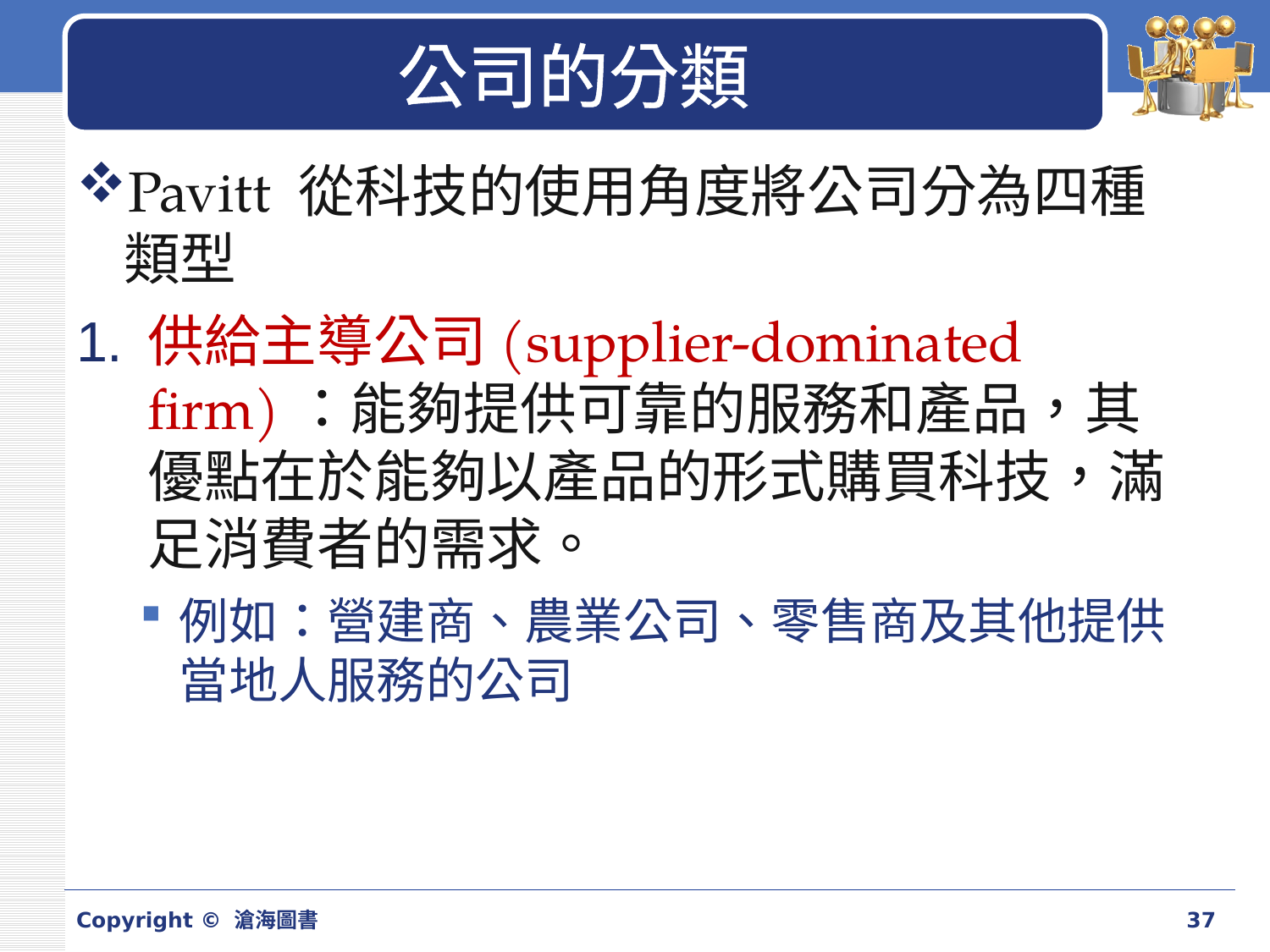

# 公司的分類
Pavitt 從科技的使用角度將公司分為四種類型
供給主導公司(supplier-dominated firm)：能夠提供可靠的服務和產品，其優點在於能夠以產品的形式購買科技，滿足消費者的需求。
例如：營建商、農業公司、零售商及其他提供當地人服務的公司
Copyright © 滄海圖書
37